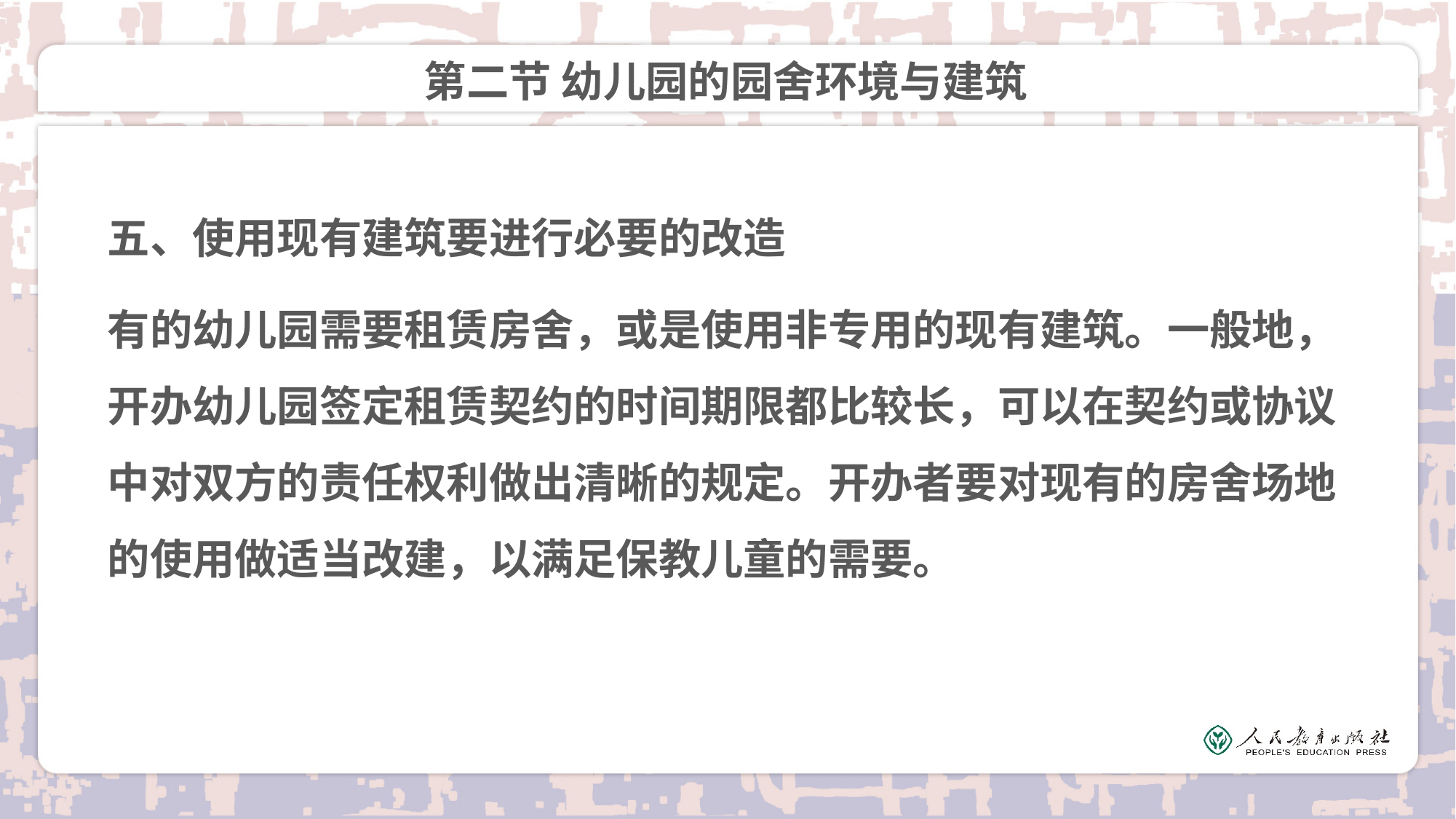

# 第二节 幼儿园的园舍环境与建筑
五、使用现有建筑要进行必要的改造
有的幼儿园需要租赁房舍，或是使用非专用的现有建筑。一般地，开办幼儿园签定租赁契约的时间期限都比较长，可以在契约或协议中对双方的责任权利做出清晰的规定。开办者要对现有的房舍场地的使用做适当改建，以满足保教儿童的需要。